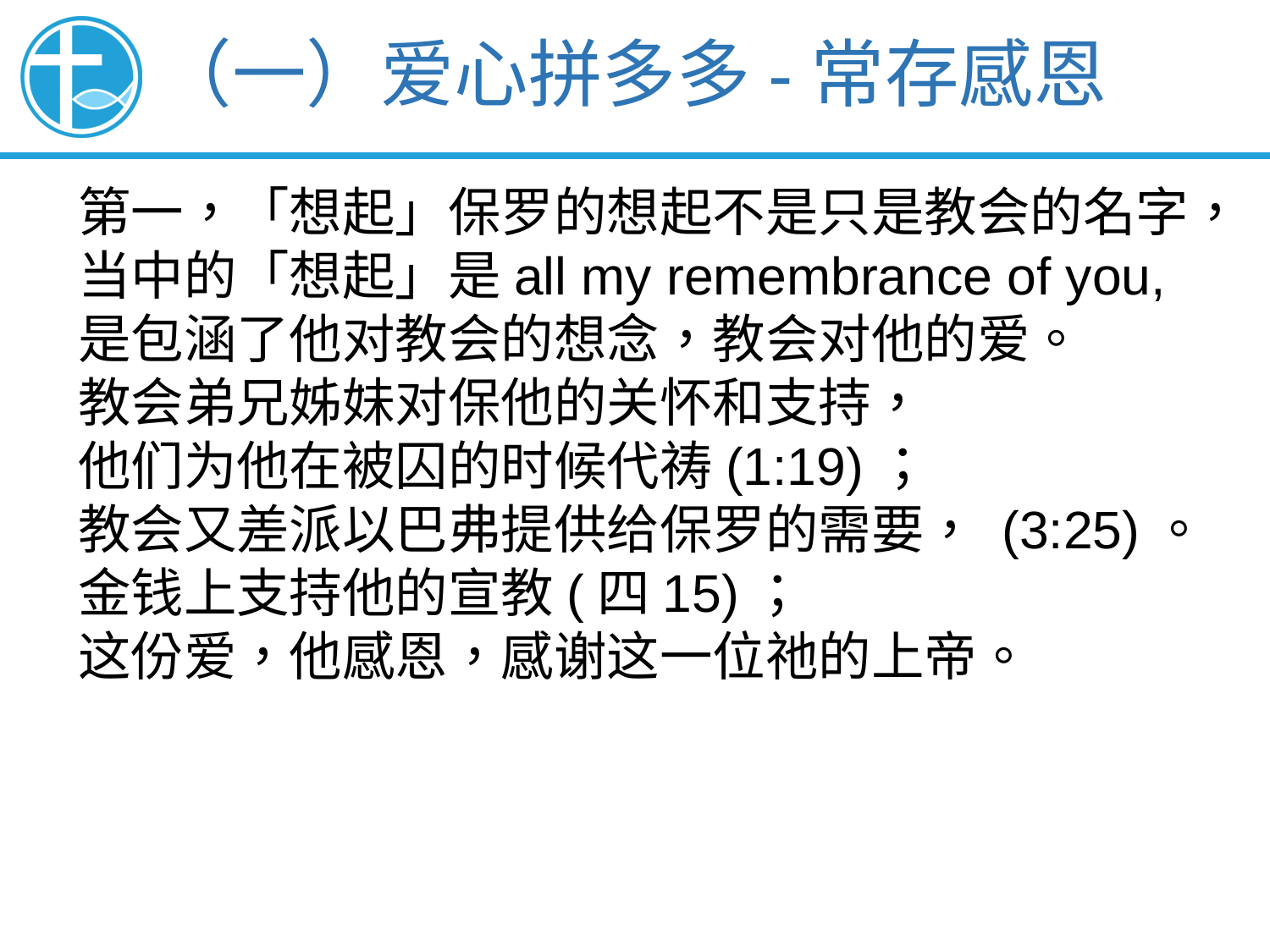

（一）爱心拼多多-常存感恩
第一，「想起」保罗的想起不是只是教会的名字，
当中的「想起」是all my remembrance of you,
是包涵了他对教会的想念，教会对他的爱。
教会弟兄姊妹对保他的关怀和支持，
他们为他在被囚的时候代祷(1:19)；
教会又差派以巴弗提供给保罗的需要， (3:25)。
金钱上支持他的宣教(四15)；
这份爱，他感恩，感谢这一位祂的上帝。